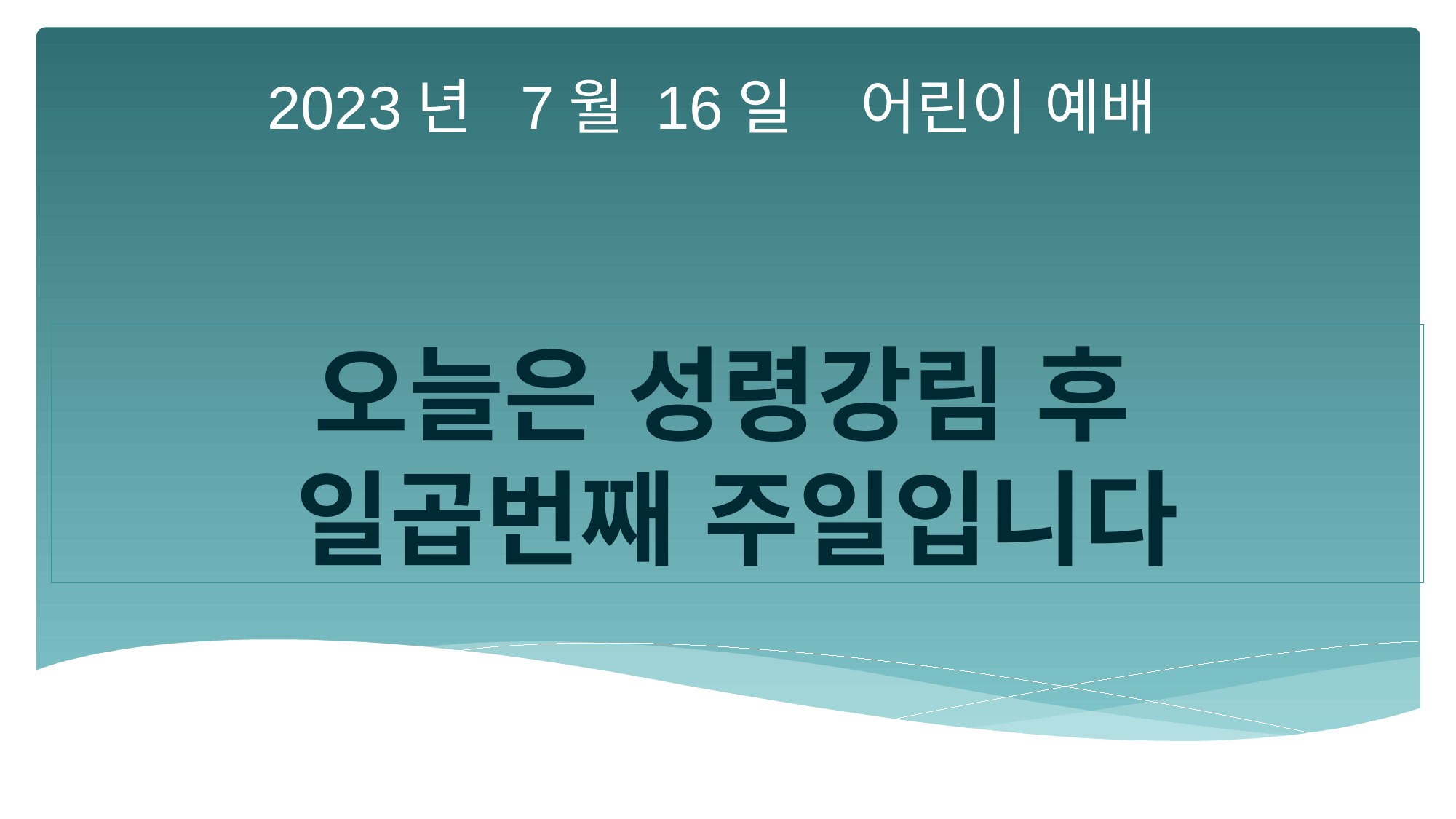

2023년  7월 16일    어린이 예배
오늘은 성령강림 후
일곱번째 주일입니다